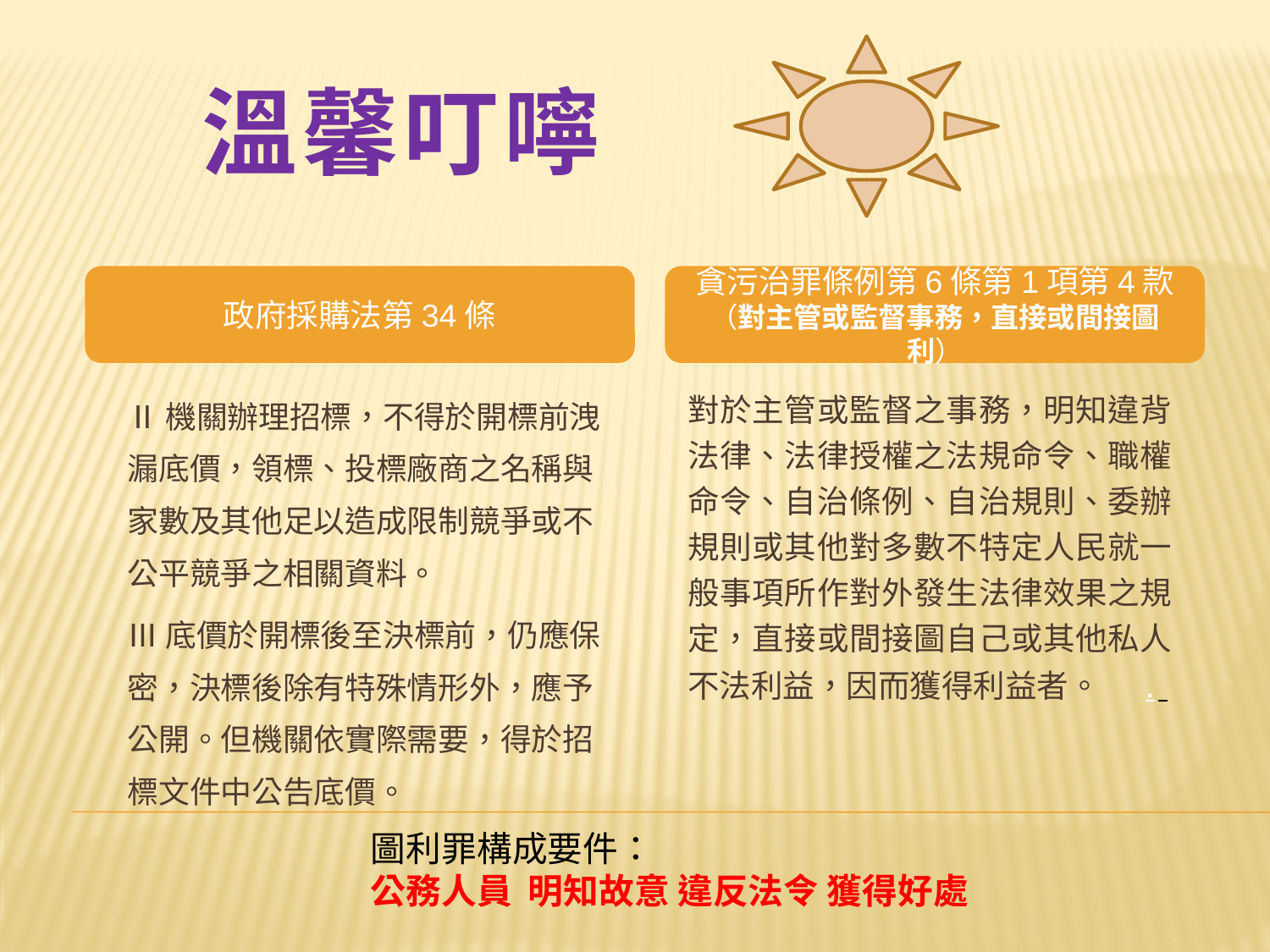

溫馨叮嚀
政府採購法第34條
貪污治罪條例第6條第1項第4款
（對主管或監督事務，直接或間接圖利）

Ⅱ機關辦理招標，不得於開標前洩漏底價，領標、投標廠商之名稱與家數及其他足以造成限制競爭或不公平競爭之相關資料。
Ⅲ底價於開標後至決標前，仍應保密，決標後除有特殊情形外，應予公開。但機關依實際需要，得於招標文件中公告底價。

對於主管或監督之事務，明知違背法律、法律授權之法規命令、職權命令、自治條例、自治規則、委辦規則或其他對多數不特定人民就一般事項所作對外發生法律效果之規定，直接或間接圖自己或其他私人不法利益，因而獲得利益者。　.

圖利罪構成要件：
公務人員  明知故意 違反法令 獲得好處